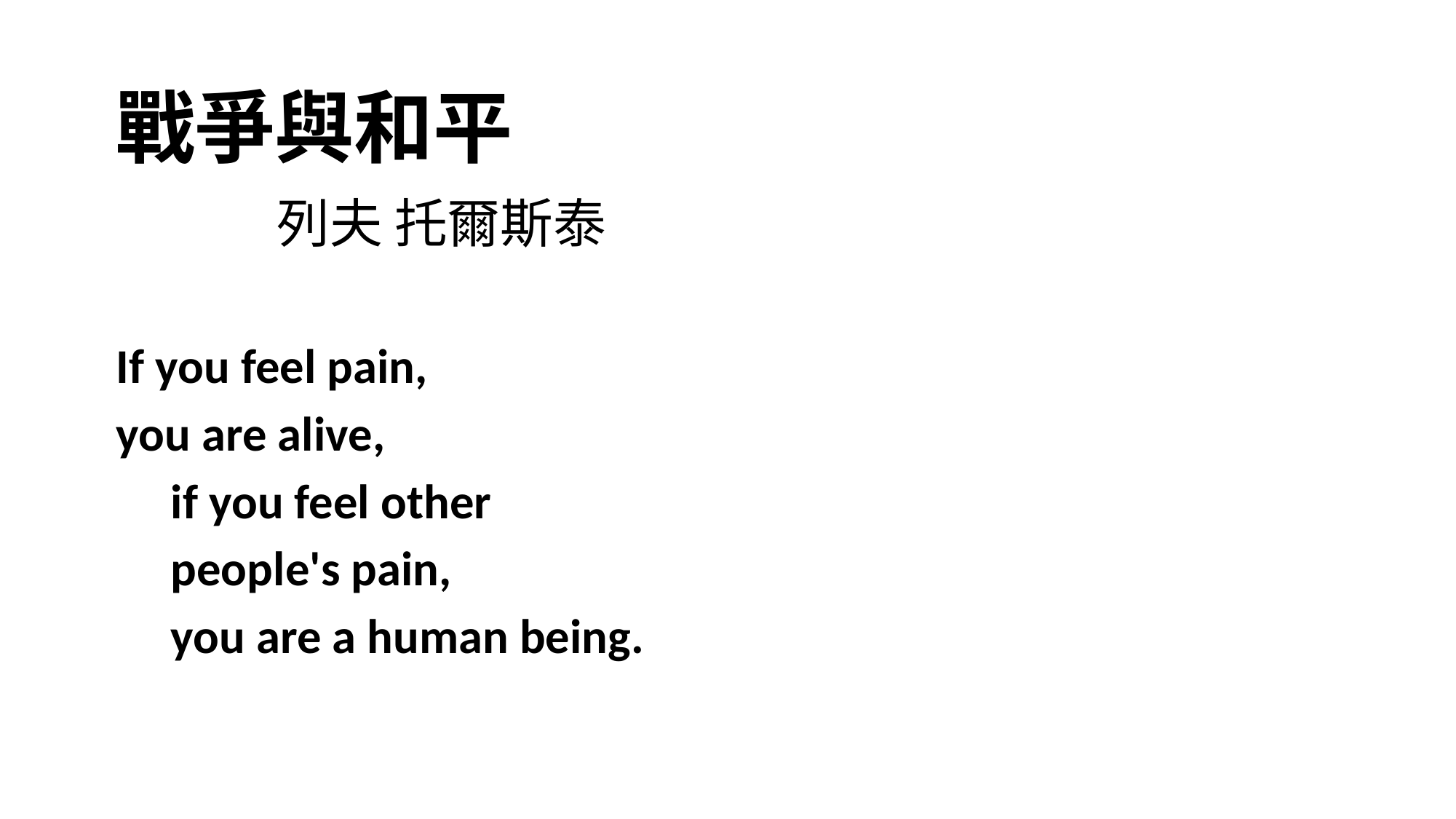

戰爭與和平
         列夫 托爾斯泰
If you feel pain,
you are alive,
     if you feel other
     people's pain,
     you are a human being.